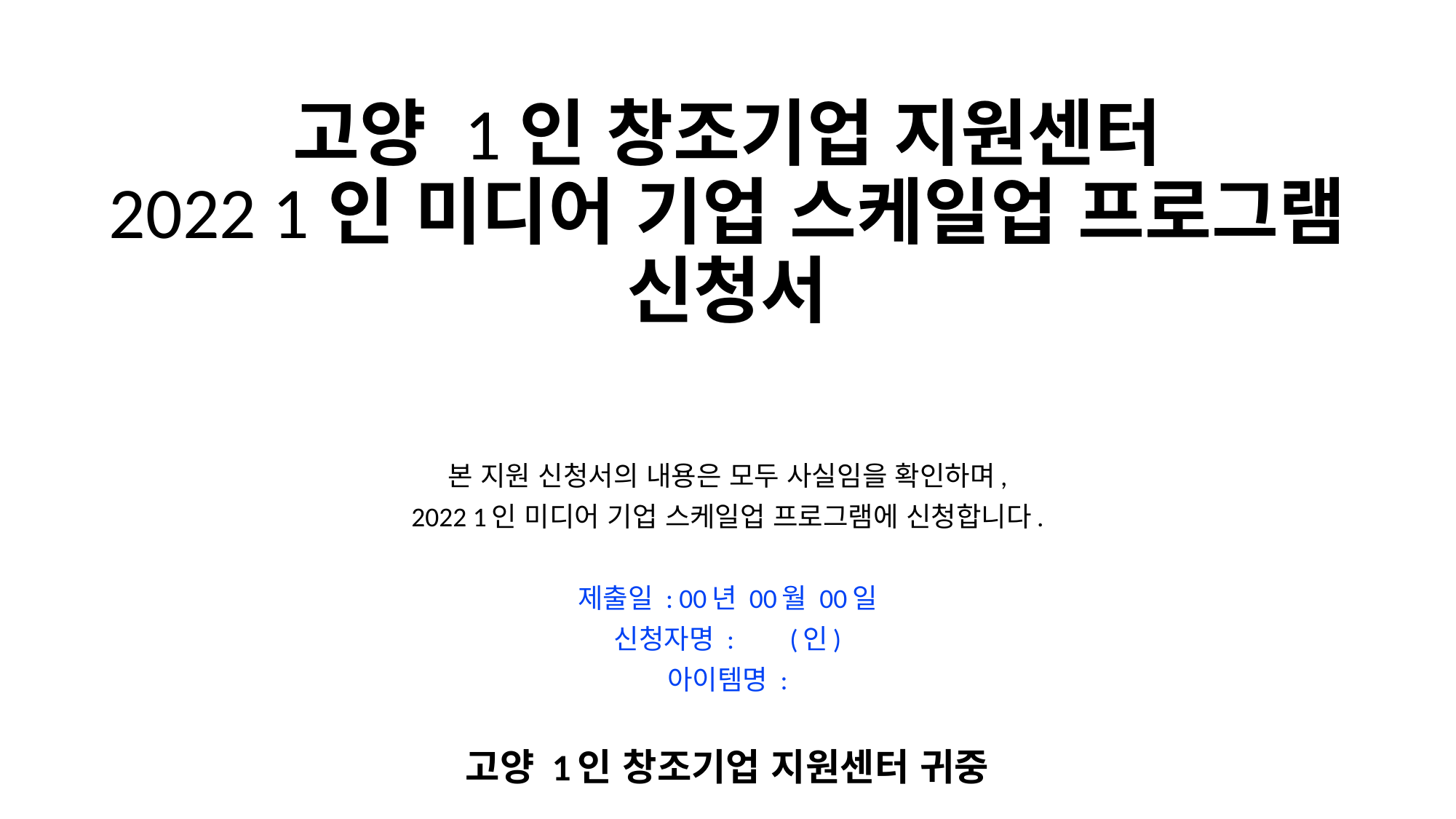

# 고양 1인 창조기업 지원센터 2022 1인 미디어 기업 스케일업 프로그램 신청서
본 지원 신청서의 내용은 모두 사실임을 확인하며,
2022 1인 미디어 기업 스케일업 프로그램에 신청합니다.

제출일 : 00년 00월 00일
신청자명 :         (인)
아이템명 :

고양 1인 창조기업 지원센터 귀중